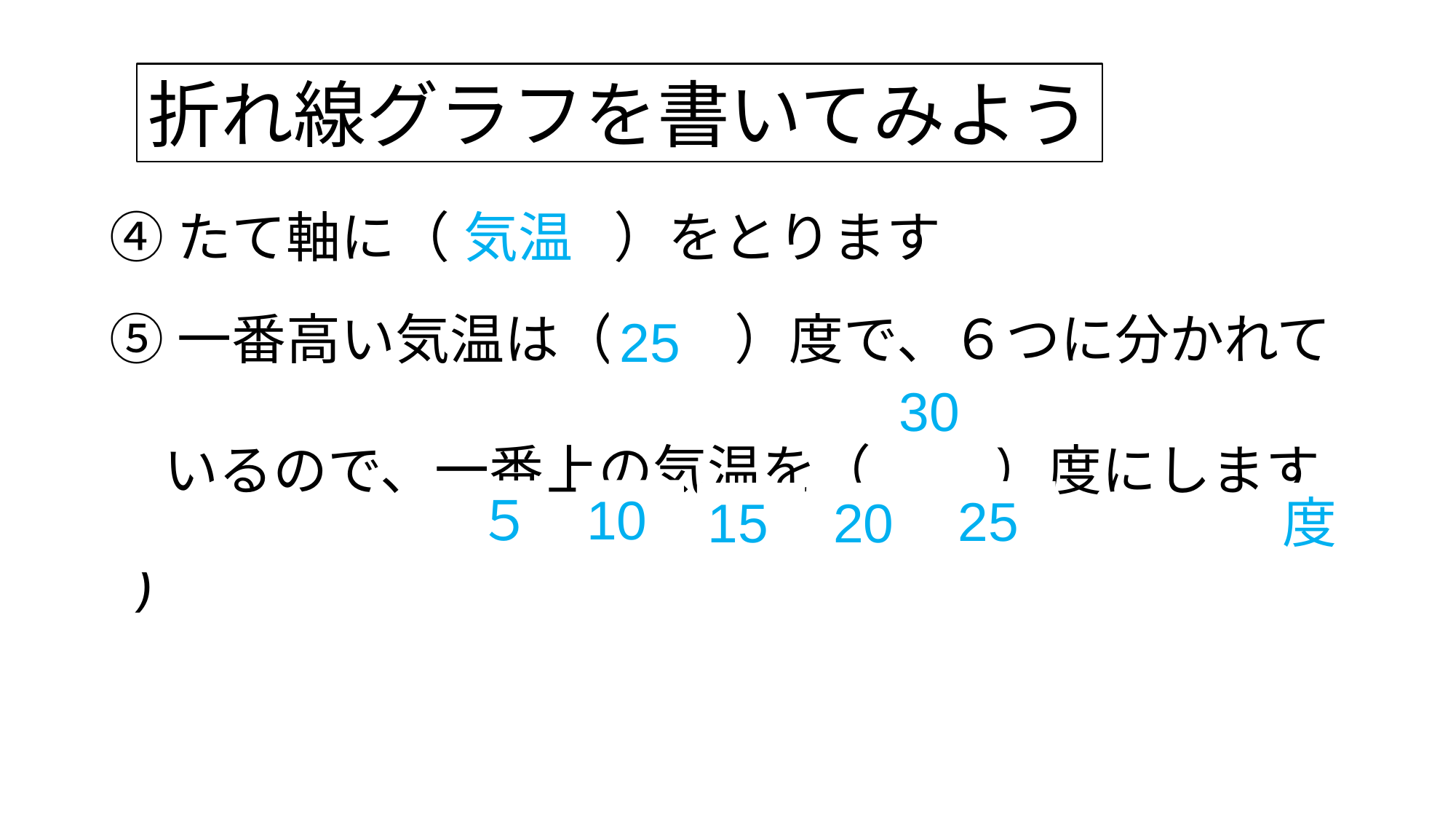

折れ線グラフを書いてみよう
④たて軸に（　　　）をとります
気温
⑤一番高い気温は（　 　）度で、６つに分かれて
　いるので、一番上の気温を（　　 ）度にします
25
30
⑥気温は、０，　 ， 　， 　， 　， 　，30，(　  )
10
５
25
20
度
15